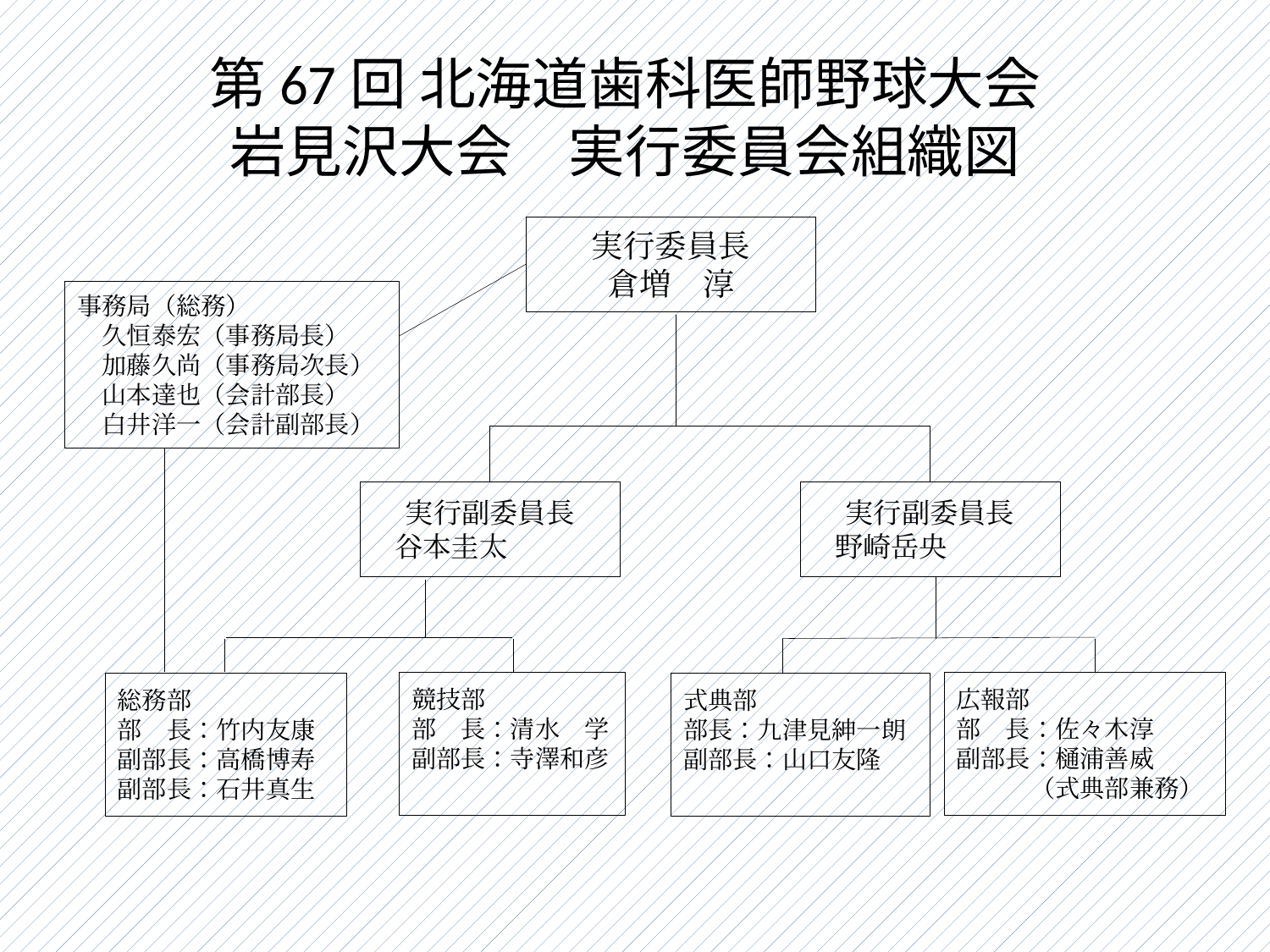

# 第67回 北海道歯科医師野球大会 岩見沢大会　実行委員会組織図
実行委員長
倉増　淳
事務局（総務）
　久恒泰宏（事務局長）
　加藤久尚（事務局次長）
　山本達也（会計部長）
　白井洋一（会計副部長）
実行副委員長
谷本圭太
実行副委員長
野崎岳央
競技部
部　長：清水　学
副部長：寺澤和彦

広報部
部　長：佐々木淳
副部長：樋浦善威
　　　（式典部兼務）
総務部
部　長：竹内友康
副部長：高橋博寿
副部長：石井真生
式典部
部長：九津見紳一朗
副部長：山口友隆